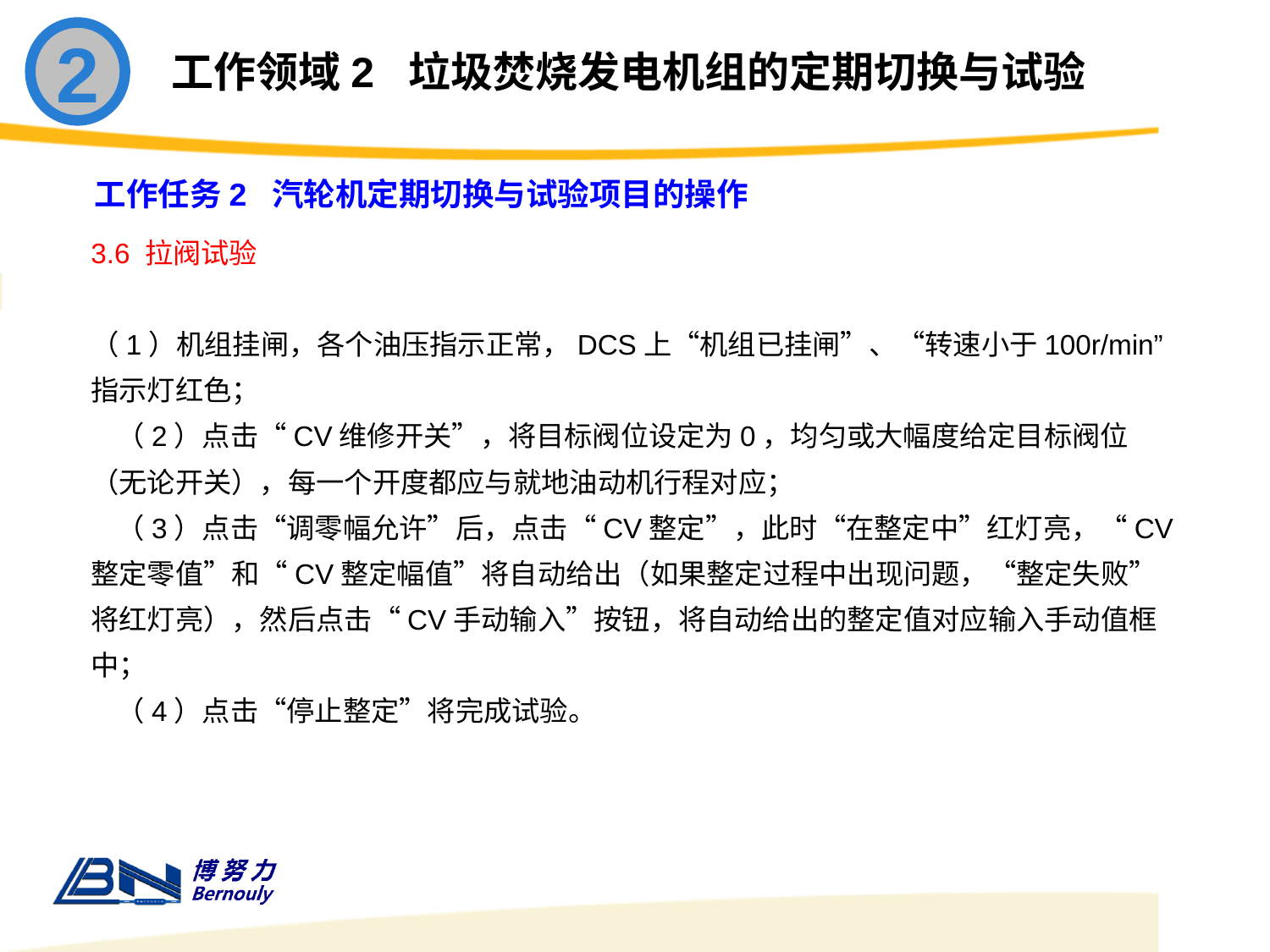

2
工作领域2  垃圾焚烧发电机组的定期切换与试验
工作任务2  汽轮机定期切换与试验项目的操作
3.6 拉阀试验
   （1）机组挂闸，各个油压指示正常，DCS上“机组已挂闸”、“转速小于100r/min”指示灯红色；
   （2）点击“CV维修开关”，将目标阀位设定为0，均匀或大幅度给定目标阀位（无论开关），每一个开度都应与就地油动机行程对应；
   （3）点击“调零幅允许”后，点击“CV整定”，此时“在整定中”红灯亮，“CV整定零值”和“CV整定幅值”将自动给出（如果整定过程中出现问题，“整定失败”将红灯亮），然后点击“CV手动输入”按钮，将自动给出的整定值对应输入手动值框中；
   （4）点击“停止整定”将完成试验。